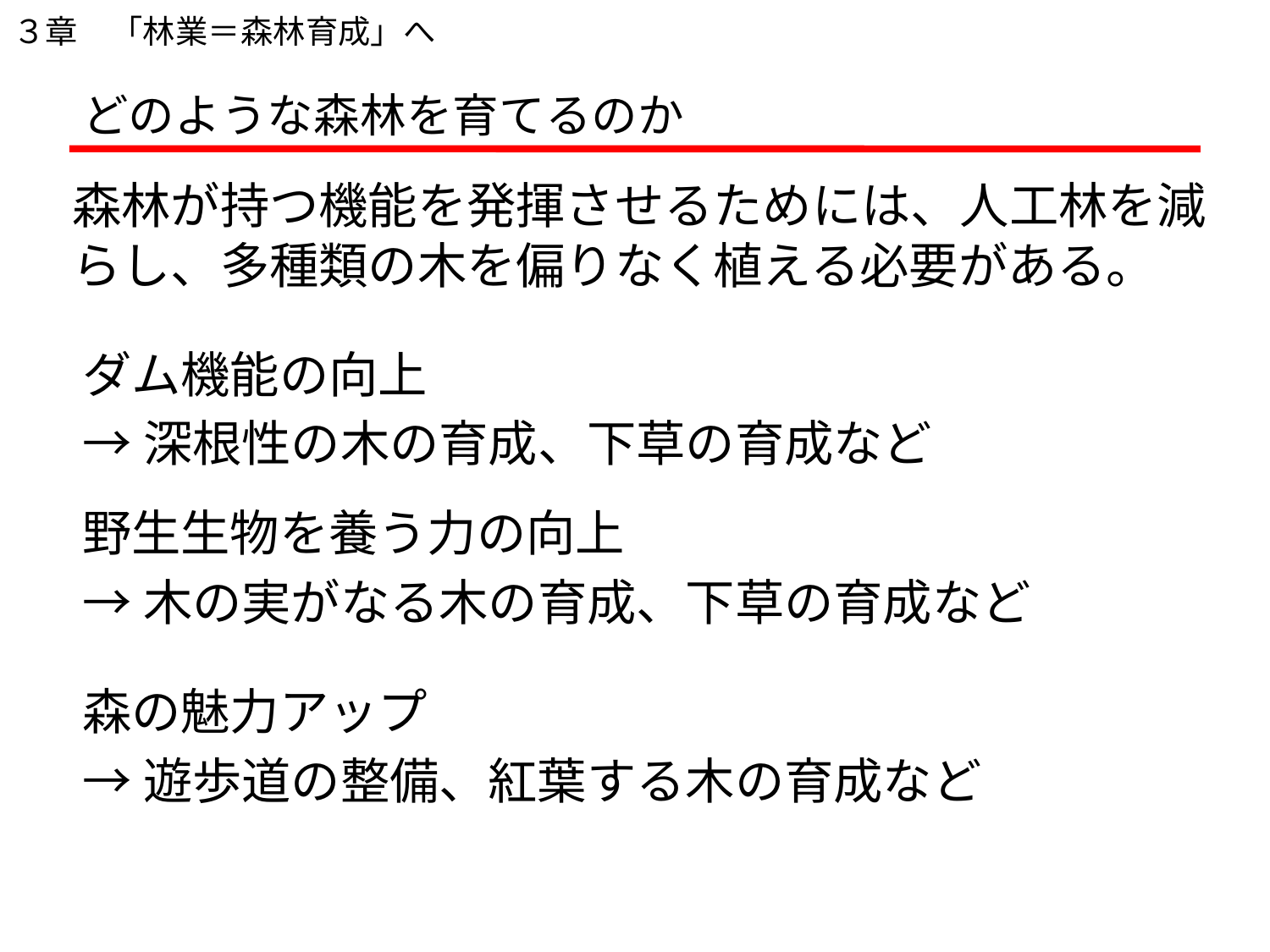

３章　「林業＝森林育成」へ
# どのような森林を育てるのか
森林が持つ機能を発揮させるためには、人工林を減らし、多種類の木を偏りなく植える必要がある。
ダム機能の向上
→深根性の木の育成、下草の育成など
野生生物を養う力の向上
→木の実がなる木の育成、下草の育成など
森の魅力アップ
→遊歩道の整備、紅葉する木の育成など